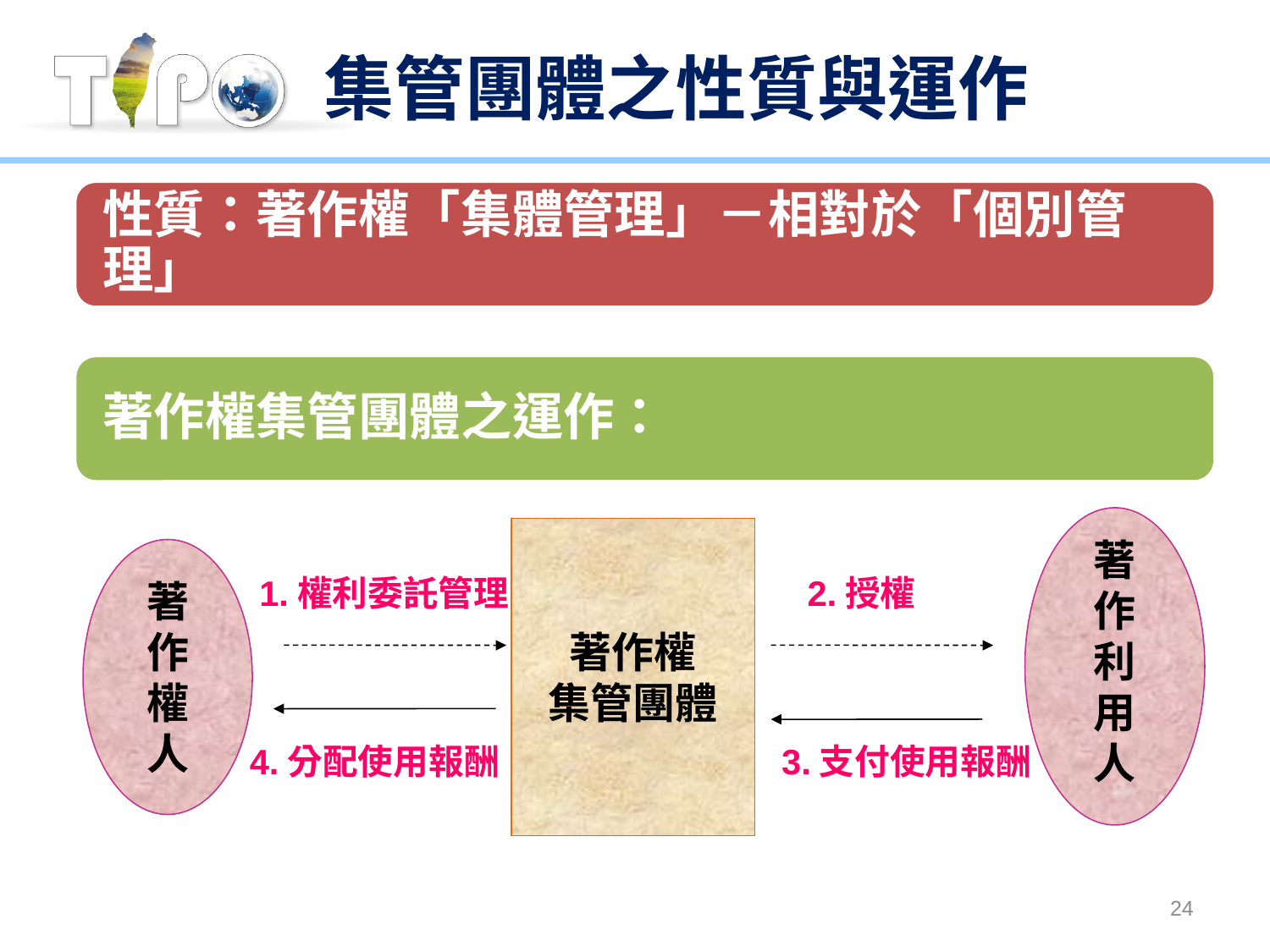

# 集管團體之性質與運作
性質：著作權「集體管理」－相對於「個別管理」
著作權集管團體之運作：

著
作
利
用
人

著作權
集管團體

著
作
權
人

 1.權利委託管理                                    2.授權

4.分配使用報酬                                  3.支付使用報酬
24